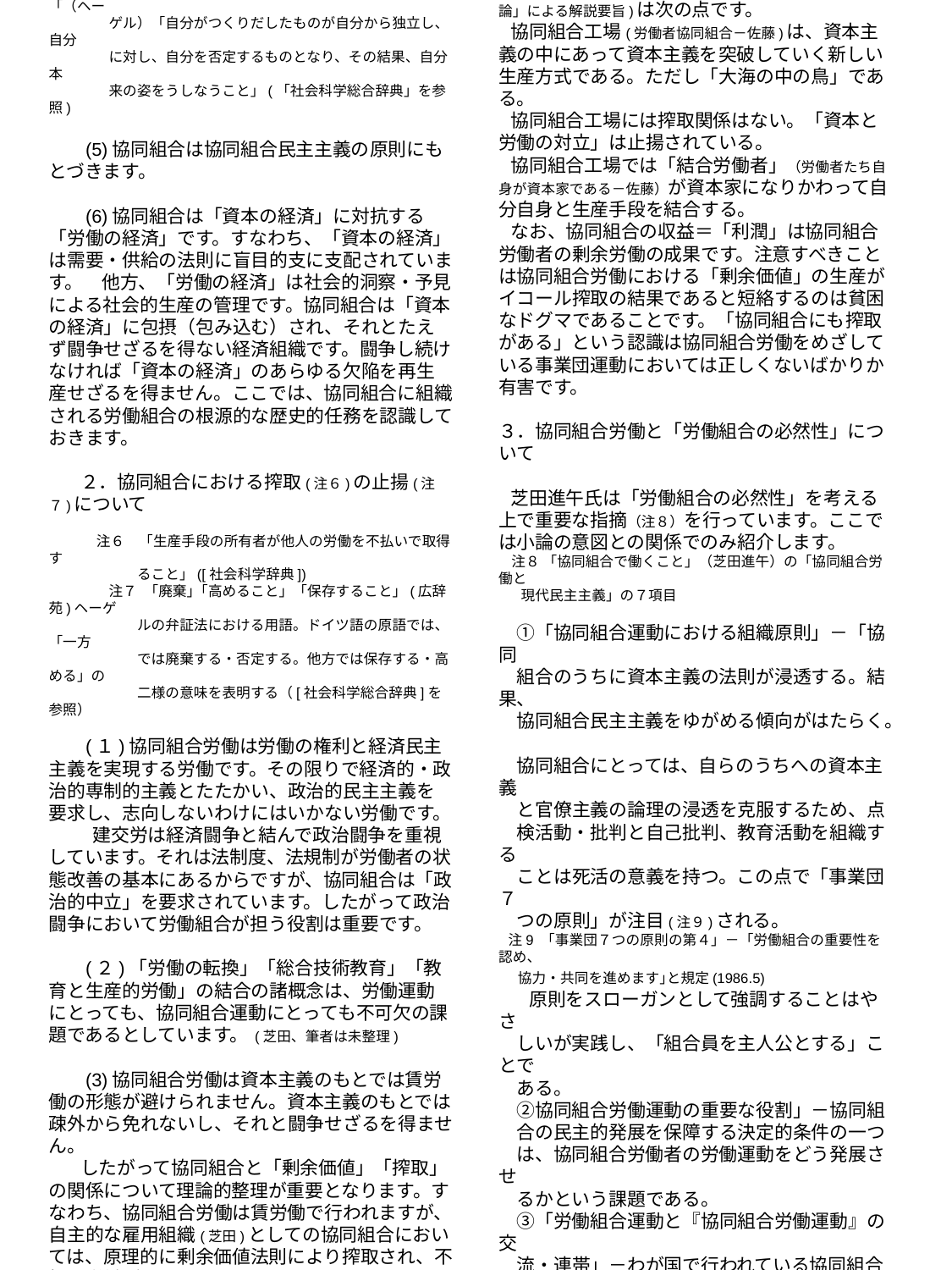

#
注５　「うとんじ、よそよそしくすること」（広辞苑）「（ヘー
　　ゲル）「自分がつくりだしたものが自分から独立し、自分
　　に対し、自分を否定するものとなり、その結果、自分本
　　来の姿をうしなうこと」(「社会科学総合辞典」を参照)

 (5)協同組合は協同組合民主主義の原則にもとづきます。

 (6)協同組合は「資本の経済」に対抗する「労働の経済」です。すなわち、「資本の経済」は需要・供給の法則に盲目的支に支配されています。　他方、「労働の経済」は社会的洞察・予見による社会的生産の管理です。協同組合は「資本の経済」に包摂（包み込む）され、それとたえず闘争せざるを得ない経済組織です。闘争し続けなければ「資本の経済」のあらゆる欠陥を再生産せざるを得ません。ここでは、協同組合に組織される労働組合の根源的な歴史的任務を認識しておきます。

２．協同組合における搾取(注６)の止揚(注７)について

    注６　「生産手段の所有者が他人の労働を不払いで取得す
　　　　ること」([社会科学辞典])
　　注７　｢廃棄｣「高めること」「保存すること」(広辞苑)ヘーゲ
　　　　ルの弁証法における用語。ドイツ語の原語では、 「一方
　　　　では廃棄する・否定する。他方では保存する・高める」の
　　　　二様の意味を表明する（[社会科学総合辞典]を参照）

 (１)協同組合労働は労働の権利と経済民主主義を実現する労働です。その限りで経済的・政治的専制的主義とたたかい、政治的民主主義を要求し、志向しないわけにはいかない労働です。
  建交労は経済闘争と結んで政治闘争を重視しています。それは法制度、法規制が労働者の状態改善の基本にあるからですが、協同組合は「政治的中立」を要求されています。したがって政治闘争において労働組合が担う役割は重要です。

 (２)「労働の転換」「総合技術教育」「教育と生産的労働」の結合の諸概念は、労働運動にとっても、協同組合運動にとっても不可欠の課題であるとしています。 (芝田、筆者は未整理)

 (3)協同組合労働は資本主義のもとでは賃労働の形態が避けられません。資本主義のもとでは疎外から免れないし、それと闘争せざるを得ません。
したがって協同組合と「剰余価値」「搾取」の関係について理論的整理が重要となります。すなわち、協同組合労働は賃労働で行われますが、自主的な雇用組織(芝田)としての協同組合においては、原理的に剰余価値法則により搾取され、不払い労働があるとはいえません。

協同組合労働者は、自らの労働力を協同組合と交換し、剰余労働の成果の処理について発言し、それを共同占有できるからです。ここには搾取という人間関係は存在しないことになります。
  この点で「マルクスの見解」(有田光雄氏の「資本論」による解説要旨)は次の点です。
  協同組合工場(労働者協同組合－佐藤)は、資本主義の中にあって資本主義を突破していく新しい生産方式である。ただし「大海の中の鳥」である。
  協同組合工場には搾取関係はない。「資本と労働の対立」は止揚されている。
  協同組合工場では「結合労働者」（労働者たち自身が資本家である－佐藤）が資本家になりかわって自分自身と生産手段を結合する。
  なお、協同組合の収益＝「利潤」は協同組合労働者の剰余労働の成果です。注意すべきことは協同組合労働における「剰余価値」の生産がイコール搾取の結果であると短絡するのは貧困なドグマであることです。「協同組合にも搾取がある」という認識は協同組合労働をめざしている事業団運動においては正しくないばかりか有害です。

３．協同組合労働と「労働組合の必然性」について

  芝田進午氏は「労働組合の必然性」を考える上で重要な指摘（注８）を行っています。ここでは小論の意図との関係でのみ紹介します。
   注８ 「協同組合で働くこと」（芝田進午）の「協同組合労働と
      現代民主主義」の７項目

　①「協同組合運動における組織原則」－「協同
　組合のうちに資本主義の法則が浸透する。結果、
　協同組合民主主義をゆがめる傾向がはたらく。
　協同組合にとっては、自らのうちへの資本主義
　と官僚主義の論理の浸透を克服するため、点
　検活動・批判と自己批判、教育活動を組織する
　ことは死活の意義を持つ。この点で「事業団７
　つの原則」が注目(注９)される。
  注9 「事業団７つの原則の第４」－「労働組合の重要性を認め、
     協力・共同を進めます｣と規定(1986.5)
  　原則をスローガンとして強調することはやさ
　しいが実践し、「組合員を主人公とする」ことで
　ある。
　②協同組合労働運動の重要な役割」－協同組
　合の民主的発展を保障する決定的条件の一つ
　は、協同組合労働者の労働運動をどう発展させ
　るかという課題である。
　③「労働組合運動と『協同組合労働運動』の交
　流・連帯」－わが国で行われている協同組合労
　働は、現実には、協同組合民主主義の未成熟に
　より多くの疎外を免れていない。
                                                            ②